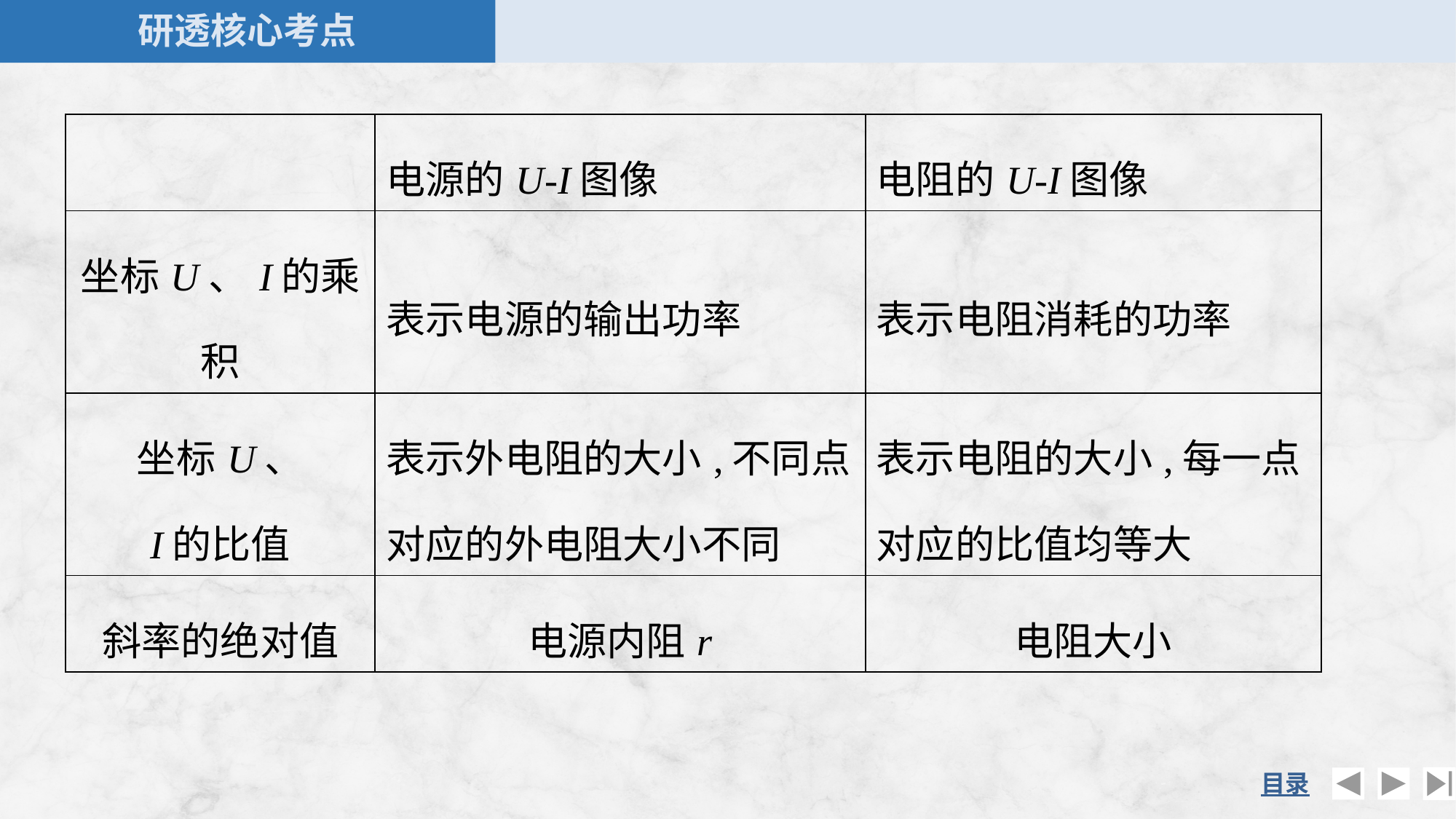

|  | 电源的U-I图像 | 电阻的U-I图像 |
| --- | --- | --- |
| 坐标U、I的乘积 | 表示电源的输出功率 | 表示电阻消耗的功率 |
| 坐标U、 I的比值 | 表示外电阻的大小,不同点对应的外电阻大小不同 | 表示电阻的大小,每一点对应的比值均等大 |
| 斜率的绝对值 | 电源内阻r | 电阻大小 |